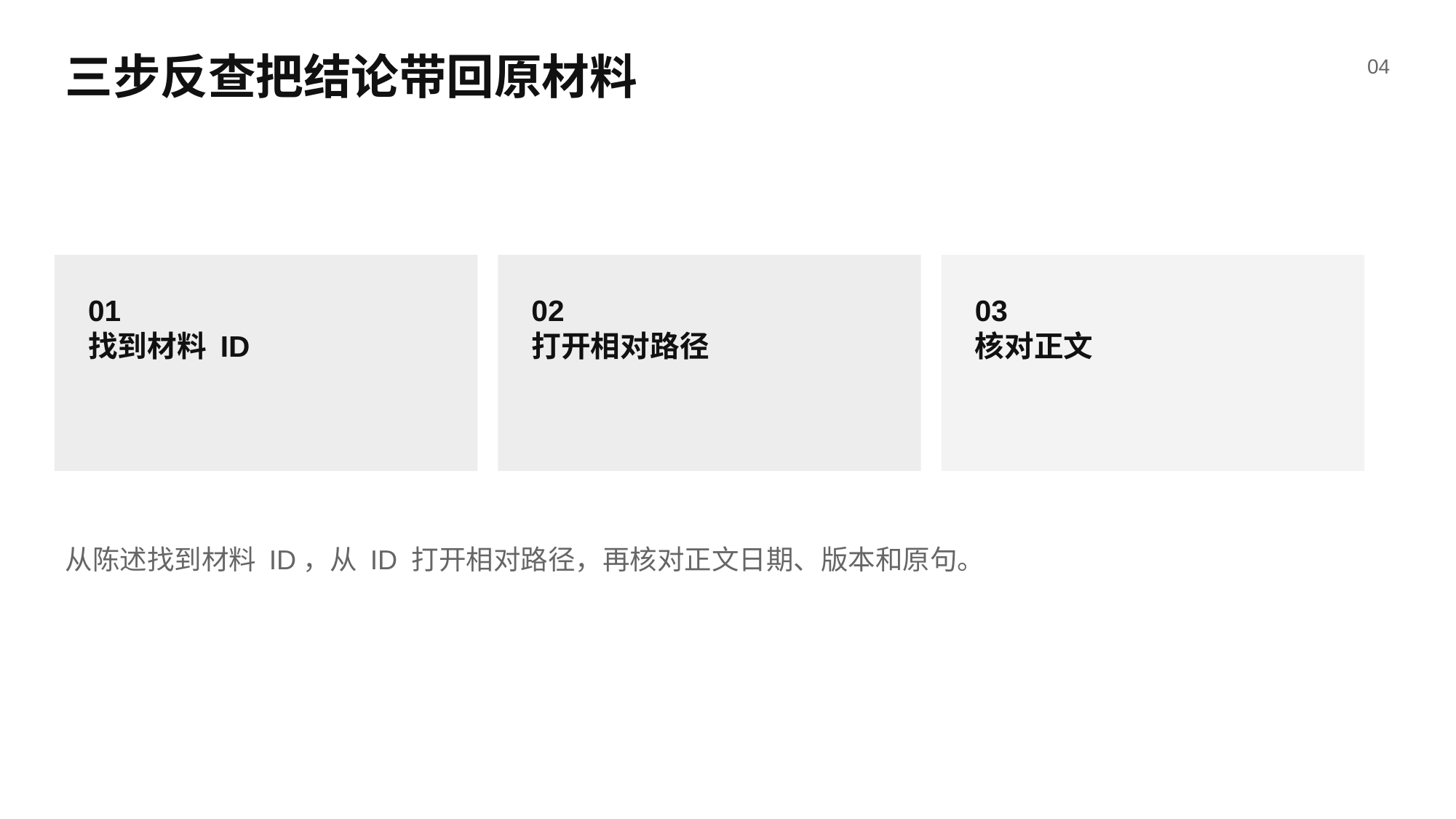

三步反查把结论带回原材料
04

01
找到材料 ID
02
打开相对路径
03
核对正文
从陈述找到材料 ID，从 ID 打开相对路径，再核对正文日期、版本和原句。